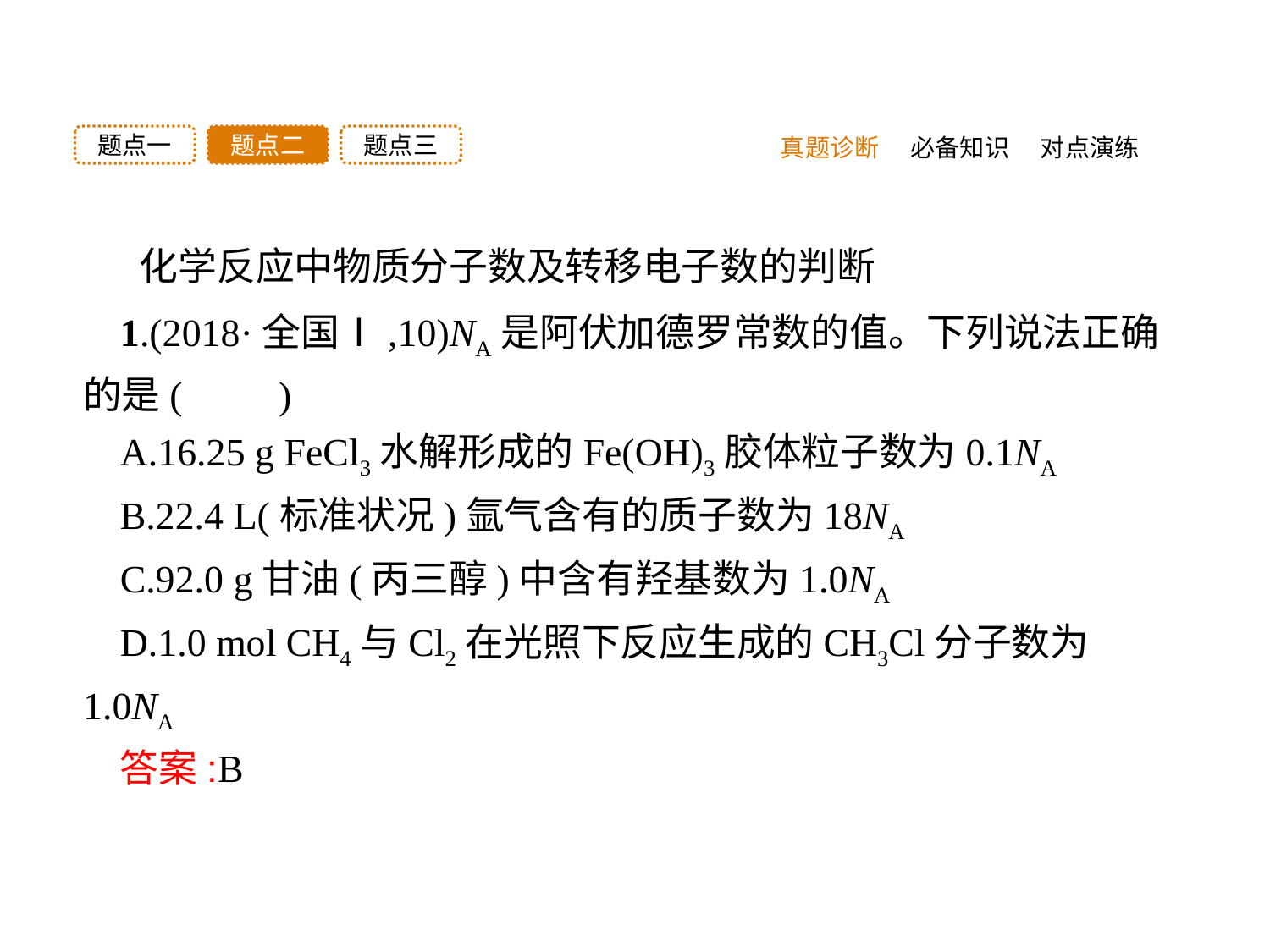

题点三
题点二
题点一
真题诊断
必备知识
对点演练
化学反应中物质分子数及转移电子数的判断
1.(2018·全国Ⅰ,10)NA是阿伏加德罗常数的值。下列说法正确的是(　　)
A.16.25 g FeCl3水解形成的Fe(OH)3胶体粒子数为0.1NA
B.22.4 L(标准状况)氩气含有的质子数为18NA
C.92.0 g甘油(丙三醇)中含有羟基数为1.0NA
D.1.0 mol CH4与Cl2在光照下反应生成的CH3Cl分子数为1.0NA
答案:B